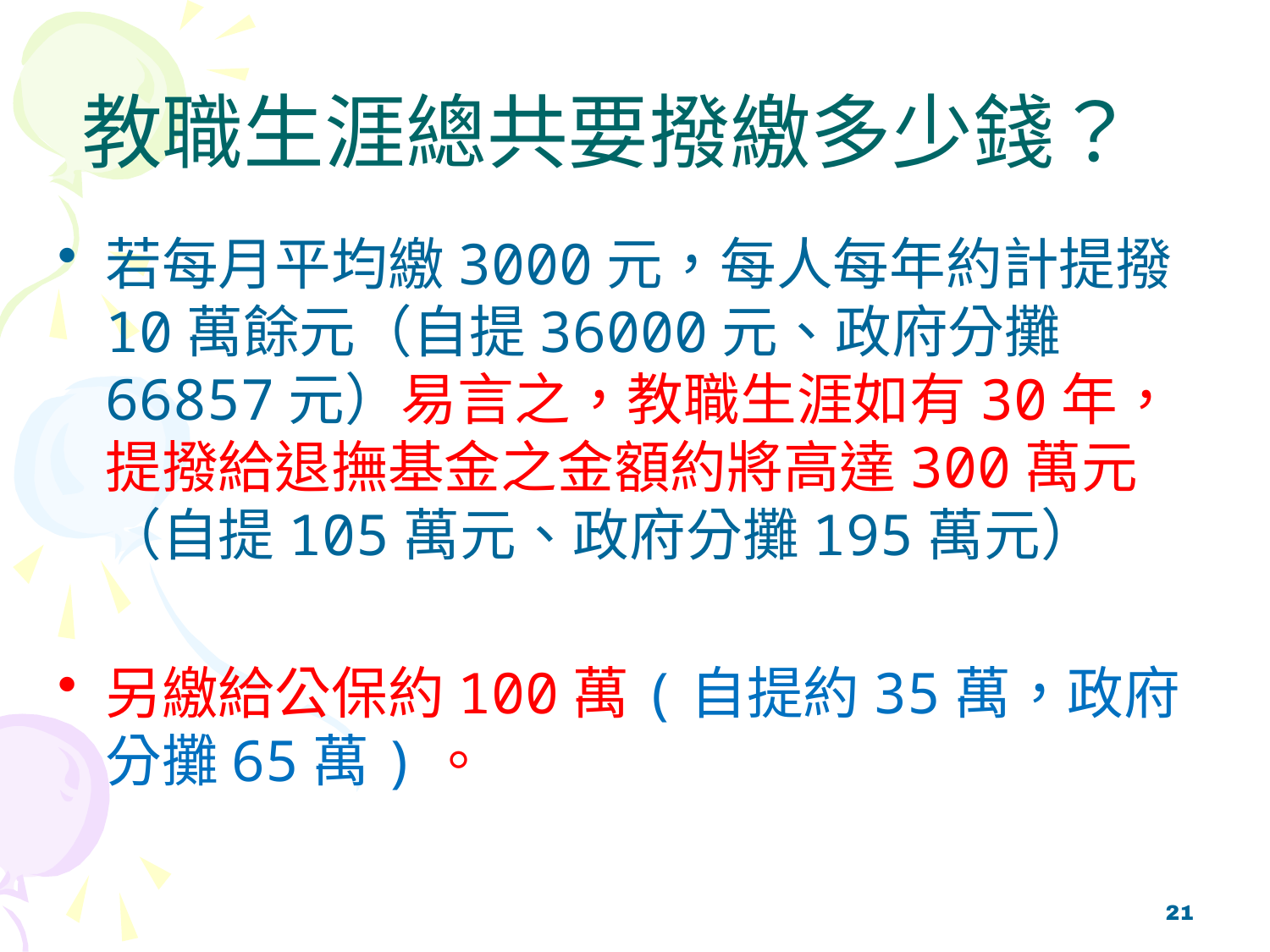

教職生涯總共要撥繳多少錢？
若每月平均繳3000元，每人每年約計提撥10萬餘元（自提36000元、政府分攤66857元）易言之，教職生涯如有30年，提撥給退撫基金之金額約將高達300萬元（自提105萬元、政府分攤195萬元）

另繳給公保約100萬(自提約35萬，政府分攤65萬)。
21